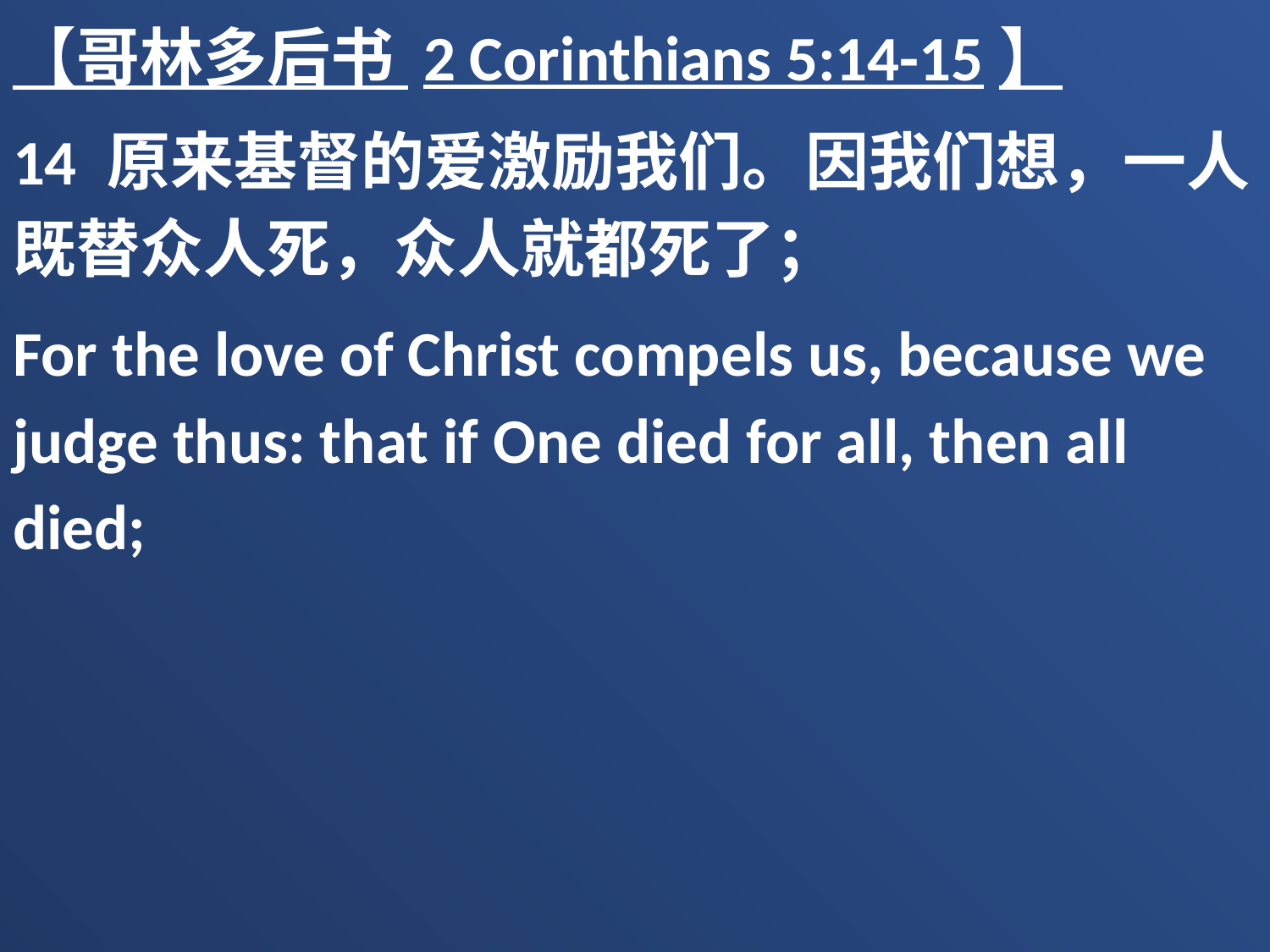

【哥林多后书 2 Corinthians 5:14-15】
14 原来基督的爱激励我们。因我们想，一人既替众人死，众人就都死了；
For the love of Christ compels us, because we judge thus: that if One died for all, then all died;